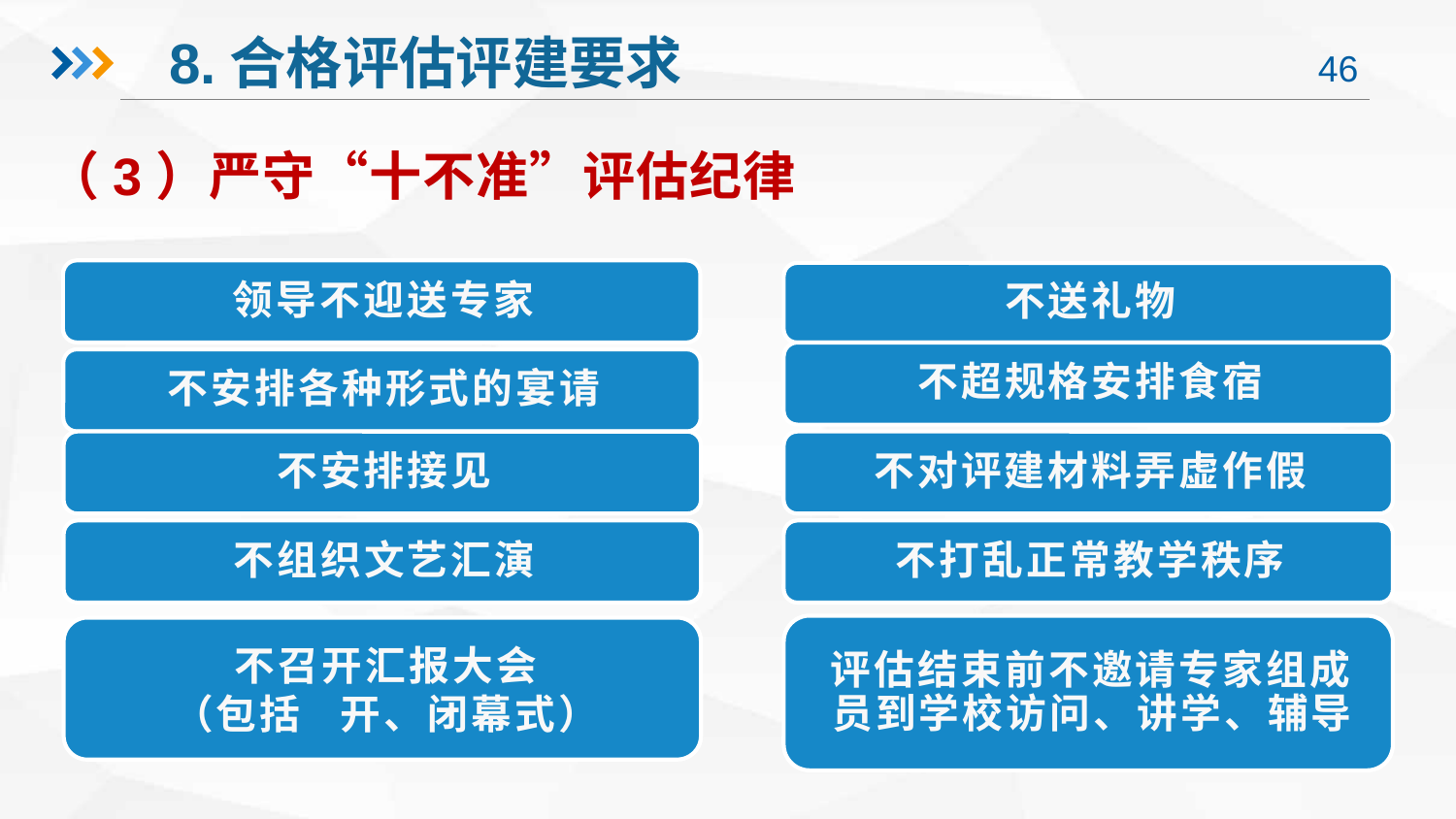

8.合格评估评建要求
（3）严守“十不准”评估纪律
领导不迎送专家
不送礼物
不超规格安排食宿
不安排各种形式的宴请
不安排接见
不对评建材料弄虚作假
不组织文艺汇演
不打乱正常教学秩序
评估结束前不邀请专家组成员到学校访问、讲学、辅导
不召开汇报大会
（包括   开、闭幕式）